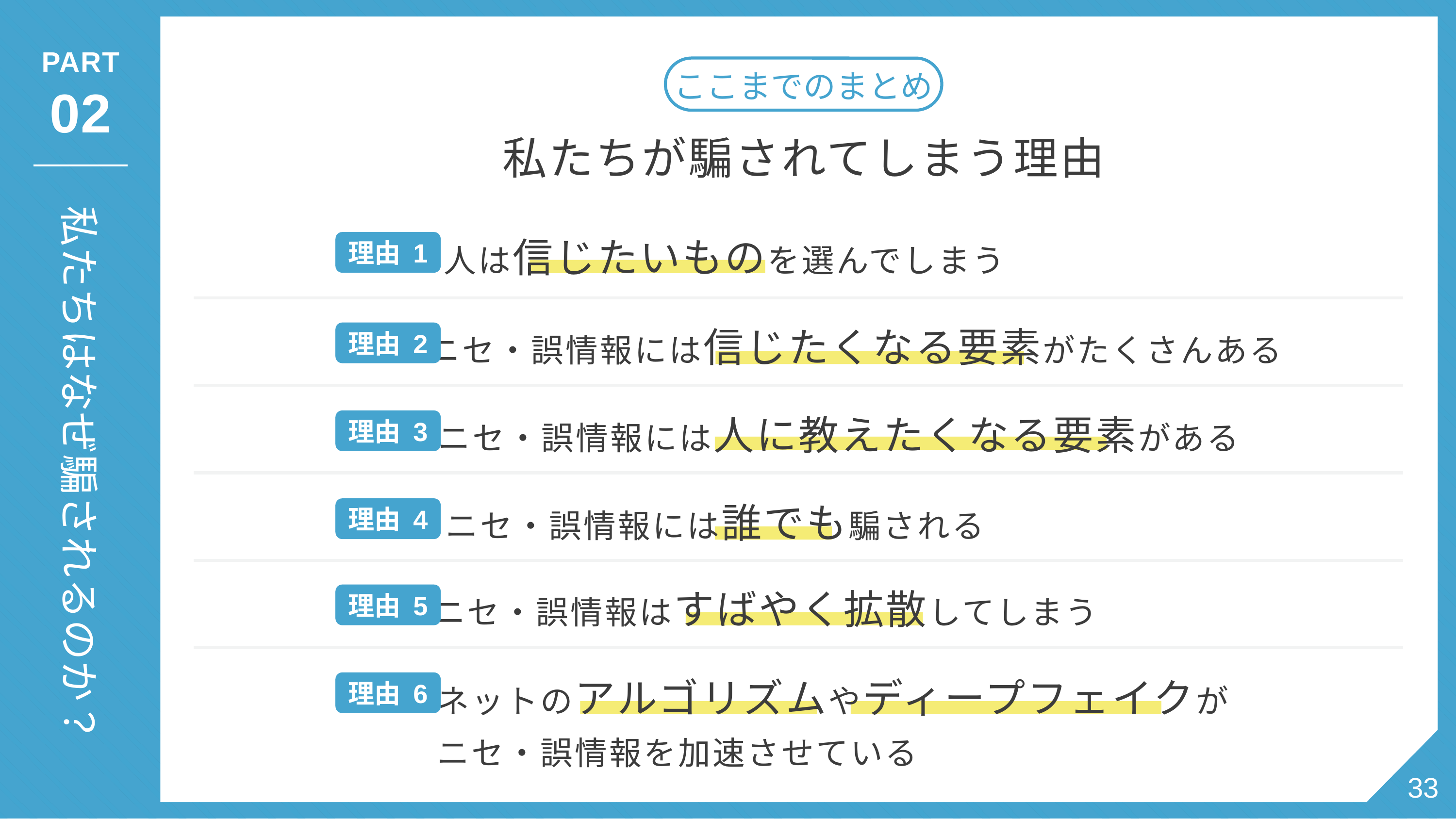

PART
02
私たちはなぜ騙されるのか？
ここまでのまとめ
私たちが騙されてしまう理由
人は信じたいものを選んでしまう
理由 1
ニセ・誤情報には信じたくなる要素がたくさんある
理由 2
ニセ・誤情報には人に教えたくなる要素がある
理由 3
ニセ・誤情報には誰でも騙される
理由 4
ニセ・誤情報はすばやく拡散してしまう
理由 5
ネットのアルゴリズムやディープフェイクが
ニセ・誤情報を加速させている
理由 6
33